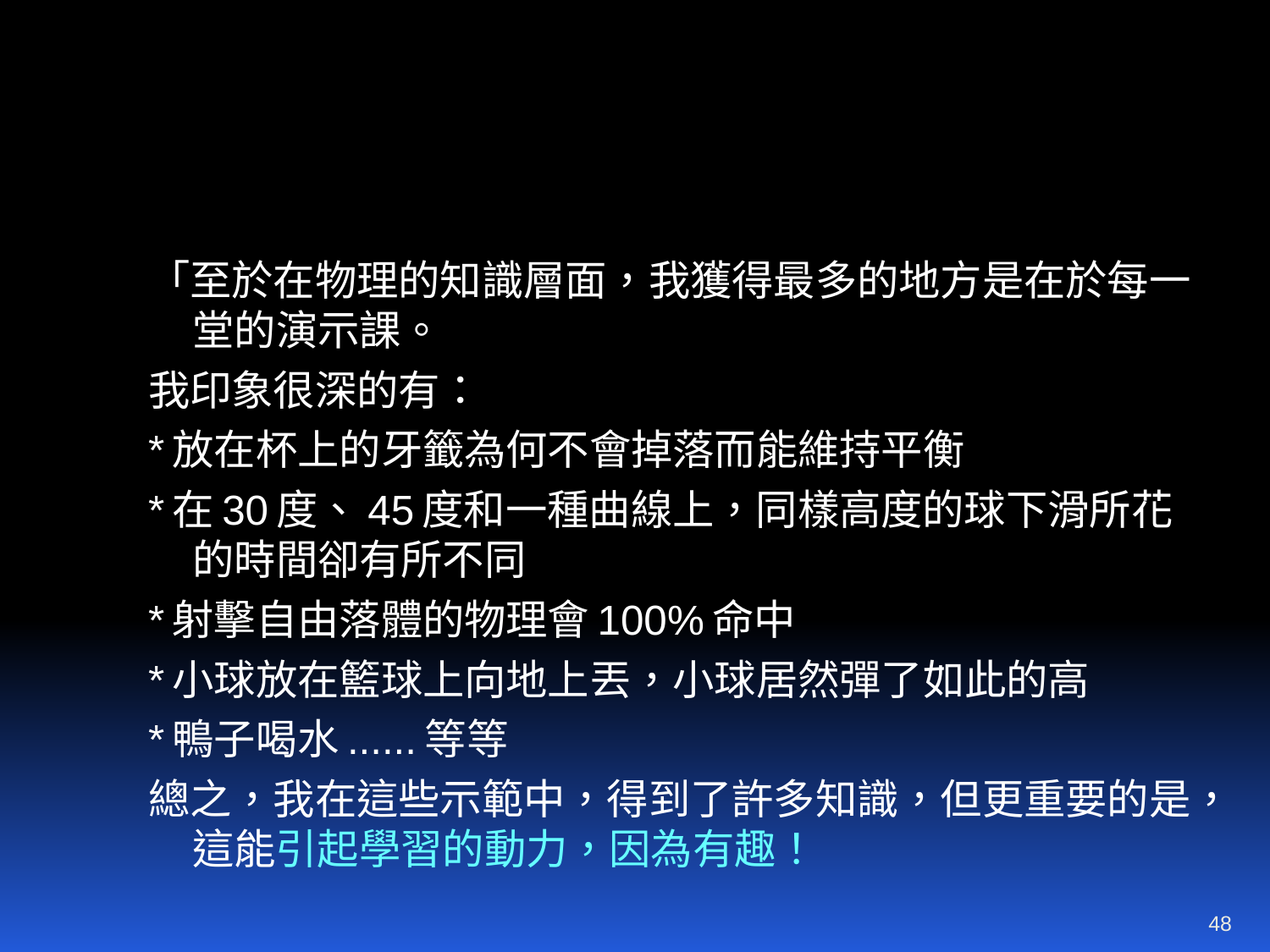

#
「至於在物理的知識層面，我獲得最多的地方是在於每一堂的演示課。
我印象很深的有：
*放在杯上的牙籤為何不會掉落而能維持平衡
*在30度、45度和一種曲線上，同樣高度的球下滑所花的時間卻有所不同
*射擊自由落體的物理會100%命中
*小球放在籃球上向地上丟，小球居然彈了如此的高
*鴨子喝水......等等
總之，我在這些示範中，得到了許多知識，但更重要的是，這能引起學習的動力，因為有趣！

48